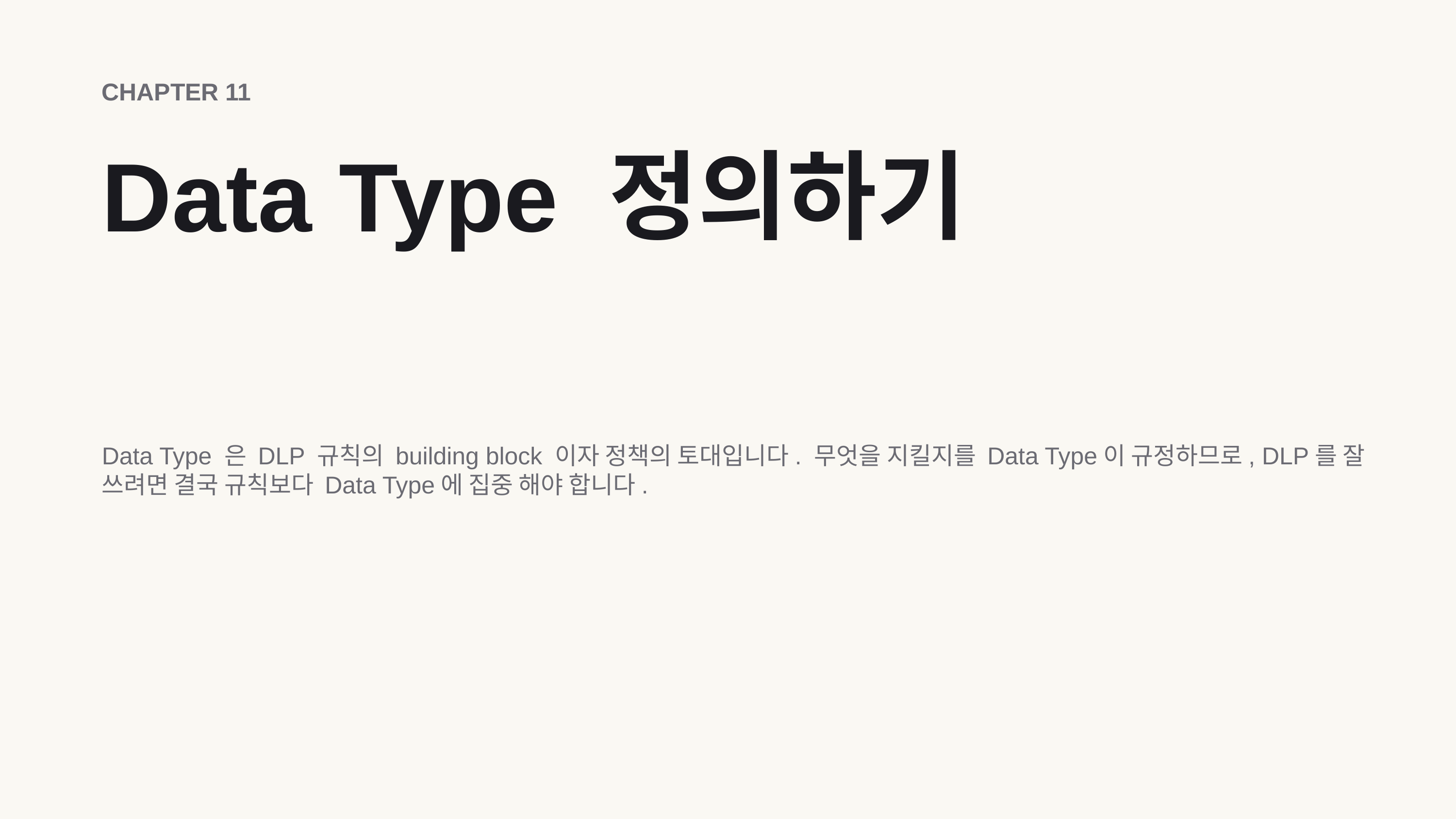

CHAPTER 11
Data Type 정의하기
Data Type 은 DLP 규칙의 building block 이자 정책의 토대입니다. 무엇을 지킬지를 Data Type이 규정하므로, DLP를 잘 쓰려면 결국 규칙보다 Data Type에 집중 해야 합니다.